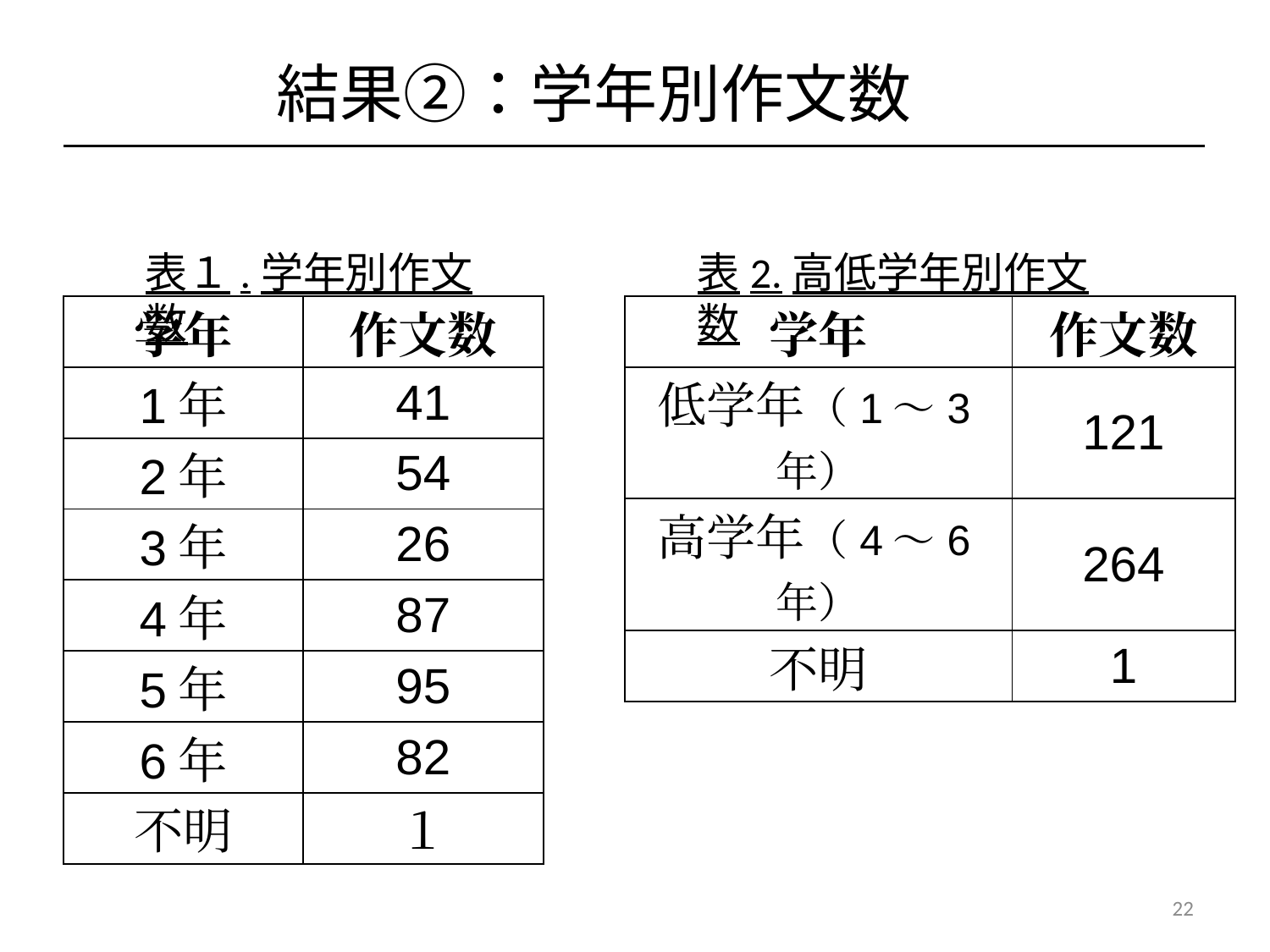

# 結果②：学年別作文数
表１.学年別作文数
表2.高低学年別作文数
| 学年 | 作文数 |
| --- | --- |
| 1年 | 41 |
| 2年 | 54 |
| 3年 | 26 |
| 4年 | 87 |
| 5年 | 95 |
| 6年 | 82 |
| 不明 | １ |
| 学年 | 作文数 |
| --- | --- |
| 低学年（1～3年） | 121 |
| 高学年（4～6年） | 264 |
| 不明 | 1 |
22